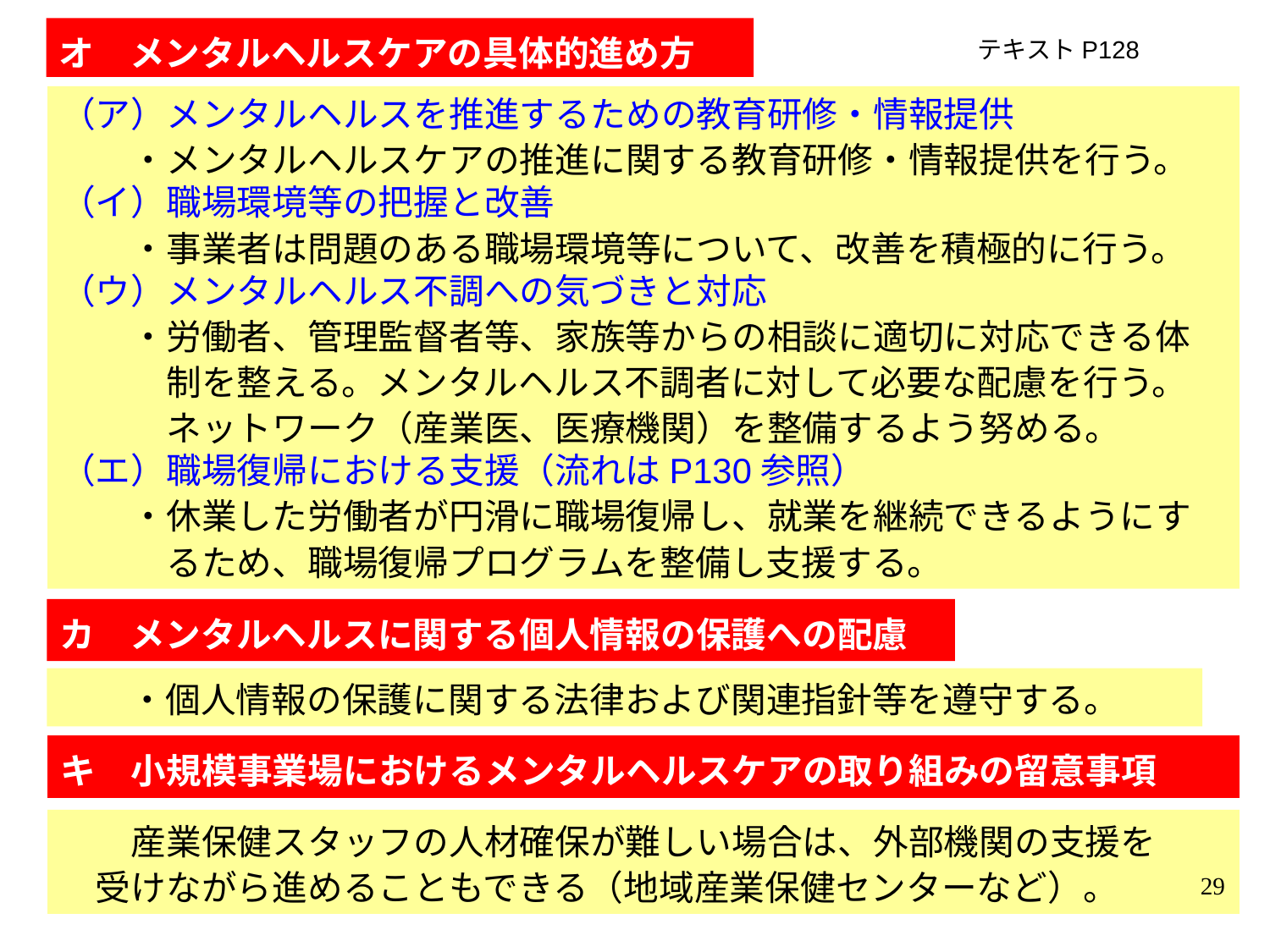

オ　メンタルヘルスケアの具体的進め方
テキストP128
（ア）メンタルヘルスを推進するための教育研修・情報提供
　　・メンタルヘルスケアの推進に関する教育研修・情報提供を行う。
（イ）職場環境等の把握と改善
　　・事業者は問題のある職場環境等について、改善を積極的に行う。
（ウ）メンタルヘルス不調への気づきと対応
　　・労働者、管理監督者等、家族等からの相談に適切に対応できる体
　　　制を整える。メンタルヘルス不調者に対して必要な配慮を行う。
　　　ネットワーク（産業医、医療機関）を整備するよう努める。
（エ）職場復帰における支援（流れはP130参照）
　　・休業した労働者が円滑に職場復帰し、就業を継続できるようにす
　　　るため、職場復帰プログラムを整備し支援する。
カ　メンタルヘルスに関する個人情報の保護への配慮
　　・個人情報の保護に関する法律および関連指針等を遵守する。
キ　小規模事業場におけるメンタルヘルスケアの取り組みの留意事項
　　産業保健スタッフの人材確保が難しい場合は、外部機関の支援を
　受けながら進めることもできる（地域産業保健センターなど）。
29